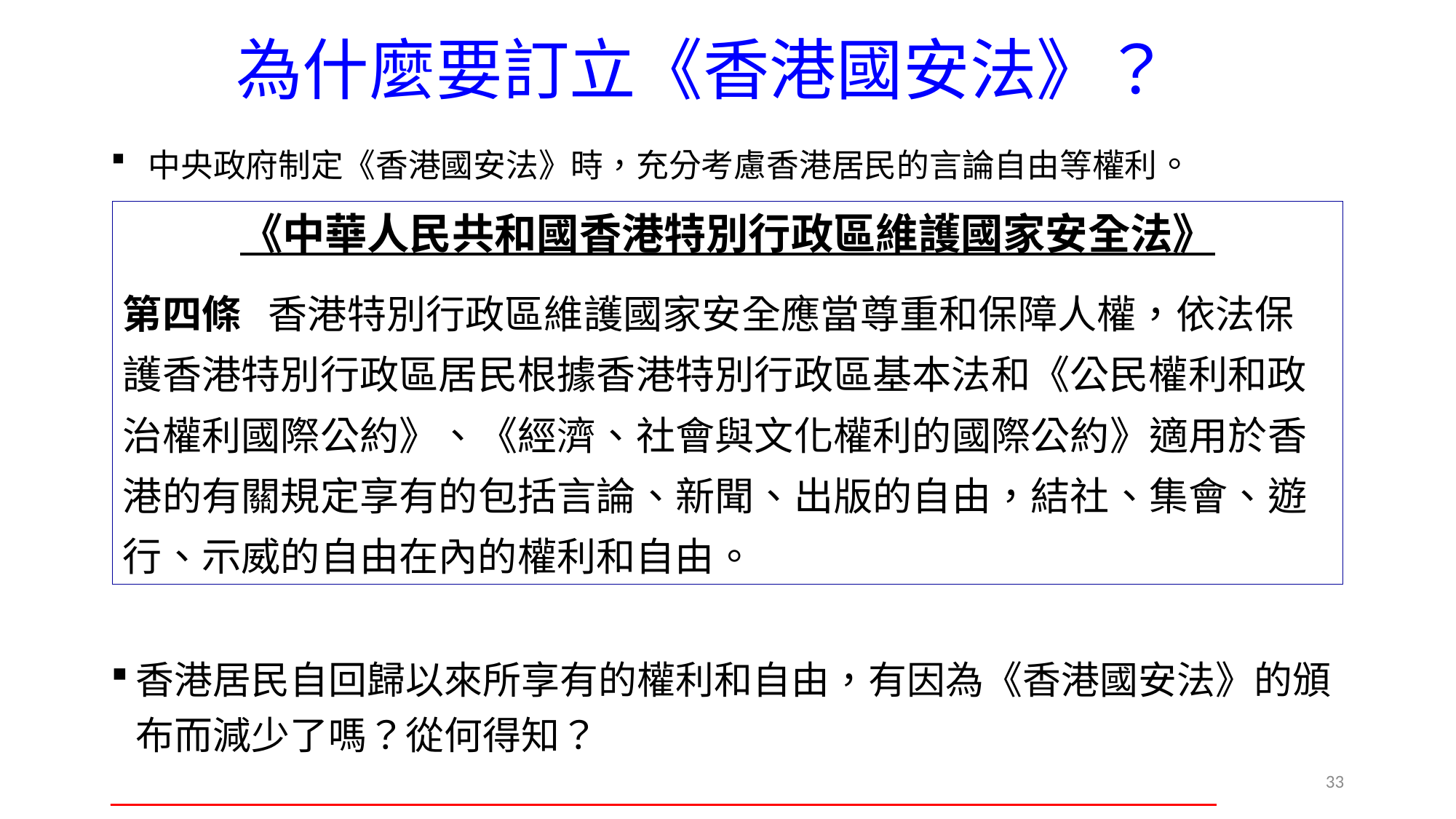

# 為什麼要訂立《香港國安法》？
中央政府制定《香港國安法》時，充分考慮香港居民的言論自由等權利。

香港居民自回歸以來所享有的權利和自由，有因為《香港國安法》的頒布而減少了嗎？從何得知？
___________________________________________________________

《中華人民共和國香港特別行政區維護國家安全法》
第四條   香港特別行政區維護國家安全應當尊重和保障人權，依法保護香港特別行政區居民根據香港特別行政區基本法和《公民權利和政治權利國際公約》、《經濟、社會與文化權利的國際公約》適用於香港的有關規定享有的包括言論、新聞、出版的自由，結社、集會、遊行、示威的自由在內的權利和自由。
33